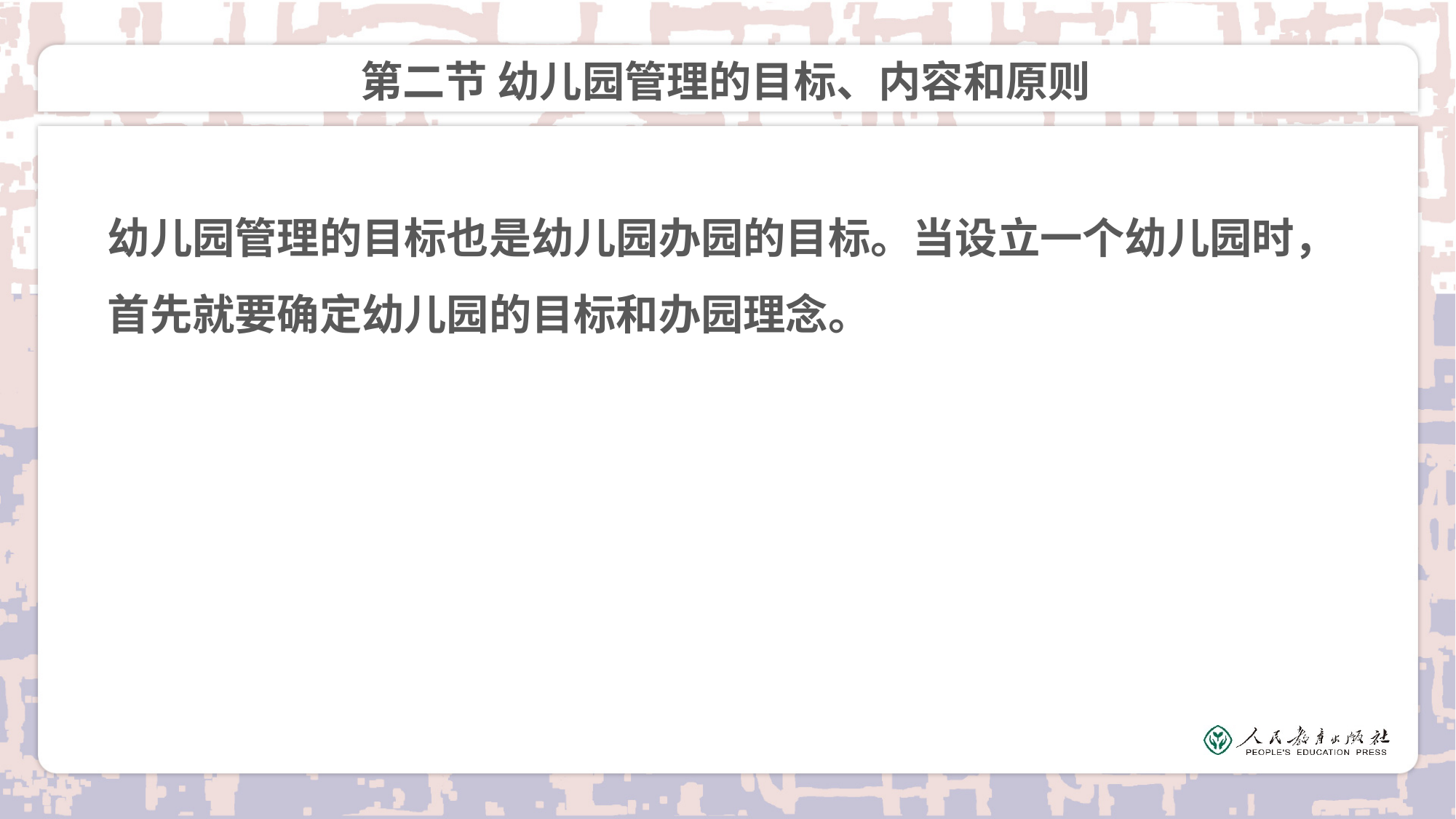

# 第二节 幼儿园管理的目标、内容和原则
幼儿园管理的目标也是幼儿园办园的目标。当设立一个幼儿园时，首先就要确定幼儿园的目标和办园理念。